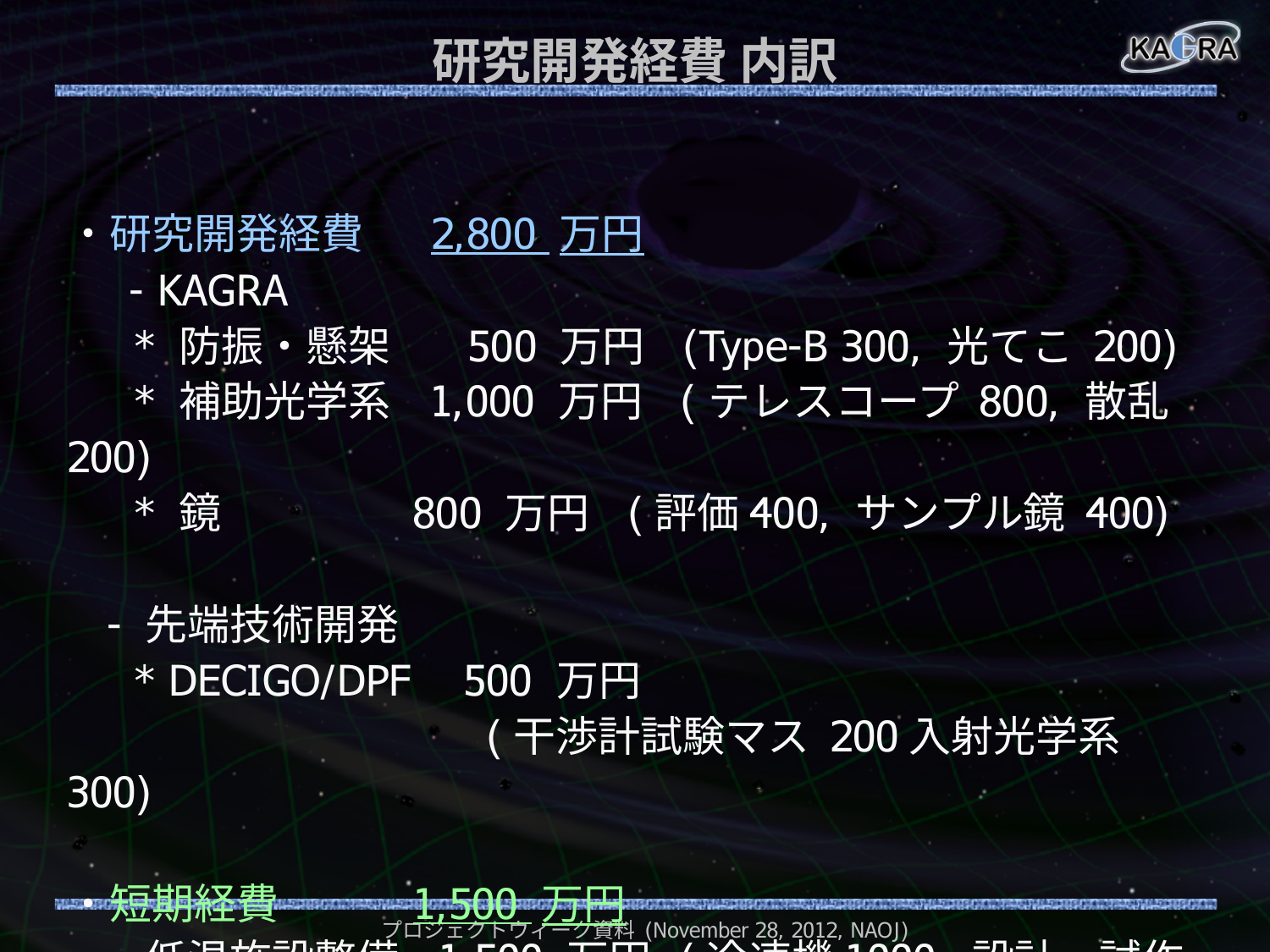

# 研究開発経費 内訳
・研究開発経費      2,800 万円
　 - KAGRA
     * 防振・懸架       500 万円   (Type-B 300, 光てこ 200)
     * 補助光学系   1,000 万円   (テレスコープ 800, 散乱 200)
     * 鏡                   800 万円   (評価400, サンプル鏡 400)
   - 先端技術開発
     * DECIGO/DPF    500 万円
                                (干渉計試験マス 200入射光学系 300)

・短期経費             1,500 万円
   - 低温施設整備   1,500 万円  (冷凍機1000, 設計・試作 500)
プロジェクトウィーク資料 (November 28, 2012, NAOJ)